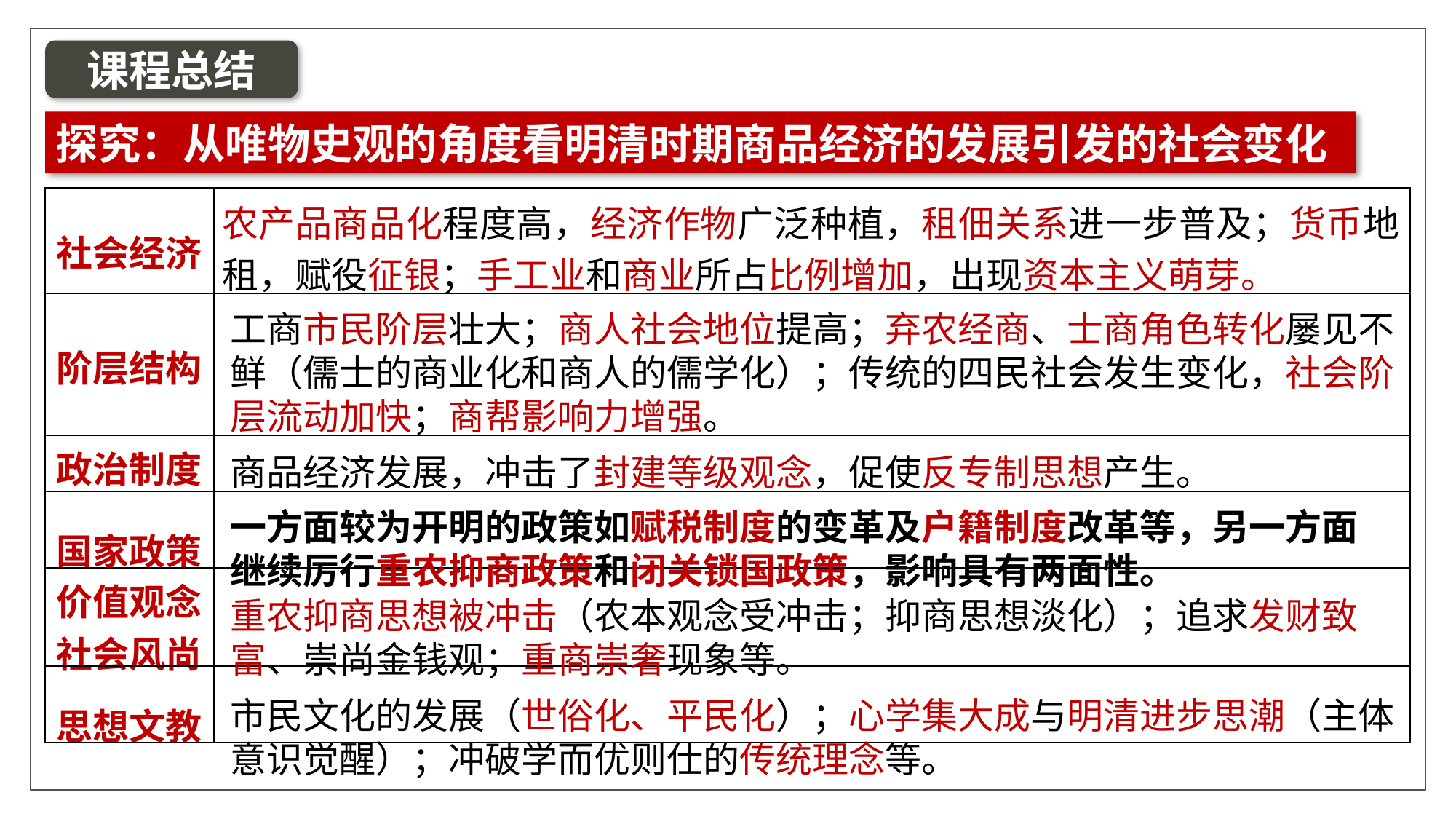

课程总结
探究：从唯物史观的角度看明清时期商品经济的发展引发的社会变化
| 社会经济 |  |
| --- | --- |
| 阶层结构 |  |
| 政治制度 |  |
| 国家政策 |  |
| 价值观念 社会风尚 |  |
| 思想文教 |  |
农产品商品化程度高，经济作物广泛种植，租佃关系进一步普及；货币地租，赋役征银；手工业和商业所占比例增加，出现资本主义萌芽。
工商市民阶层壮大；商人社会地位提高；弃农经商、士商角色转化屡见不鲜（儒士的商业化和商人的儒学化）；传统的四民社会发生变化，社会阶层流动加快；商帮影响力增强。
商品经济发展，冲击了封建等级观念，促使反专制思想产生。
一方面较为开明的政策如赋税制度的变革及户籍制度改革等，另一方面继续厉行重农抑商政策和闭关锁国政策，影响具有两面性。
重农抑商思想被冲击（农本观念受冲击；抑商思想淡化）；追求发财致富、崇尚金钱观；重商崇奢现象等。
市民文化的发展（世俗化、平民化）；心学集大成与明清进步思潮（主体意识觉醒）；冲破学而优则仕的传统理念等。